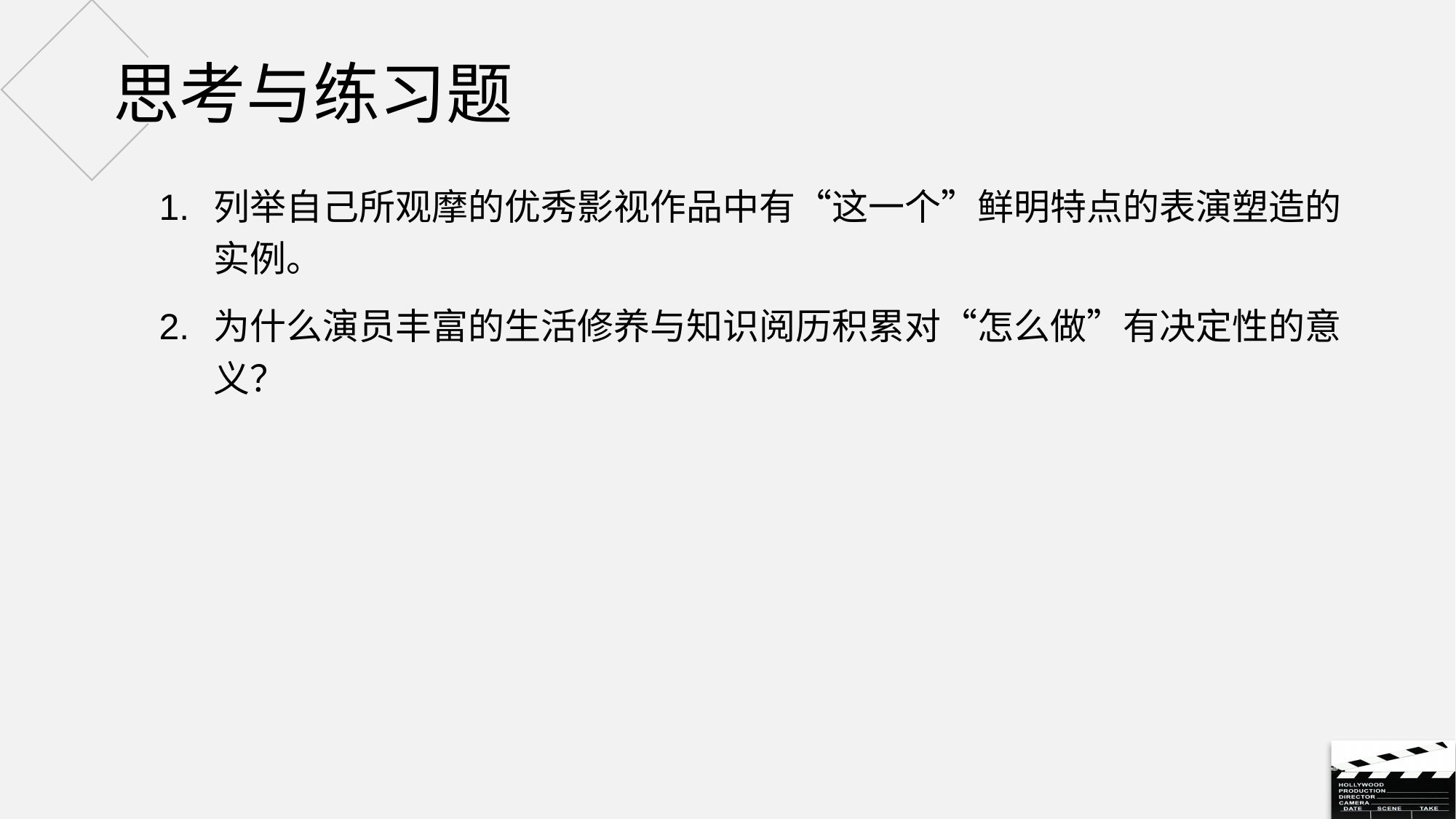

# 思考与练习题
列举自己所观摩的优秀影视作品中有“这一个”鲜明特点的表演塑造的实例。
为什么演员丰富的生活修养与知识阅历积累对“怎么做”有决定性的意义？